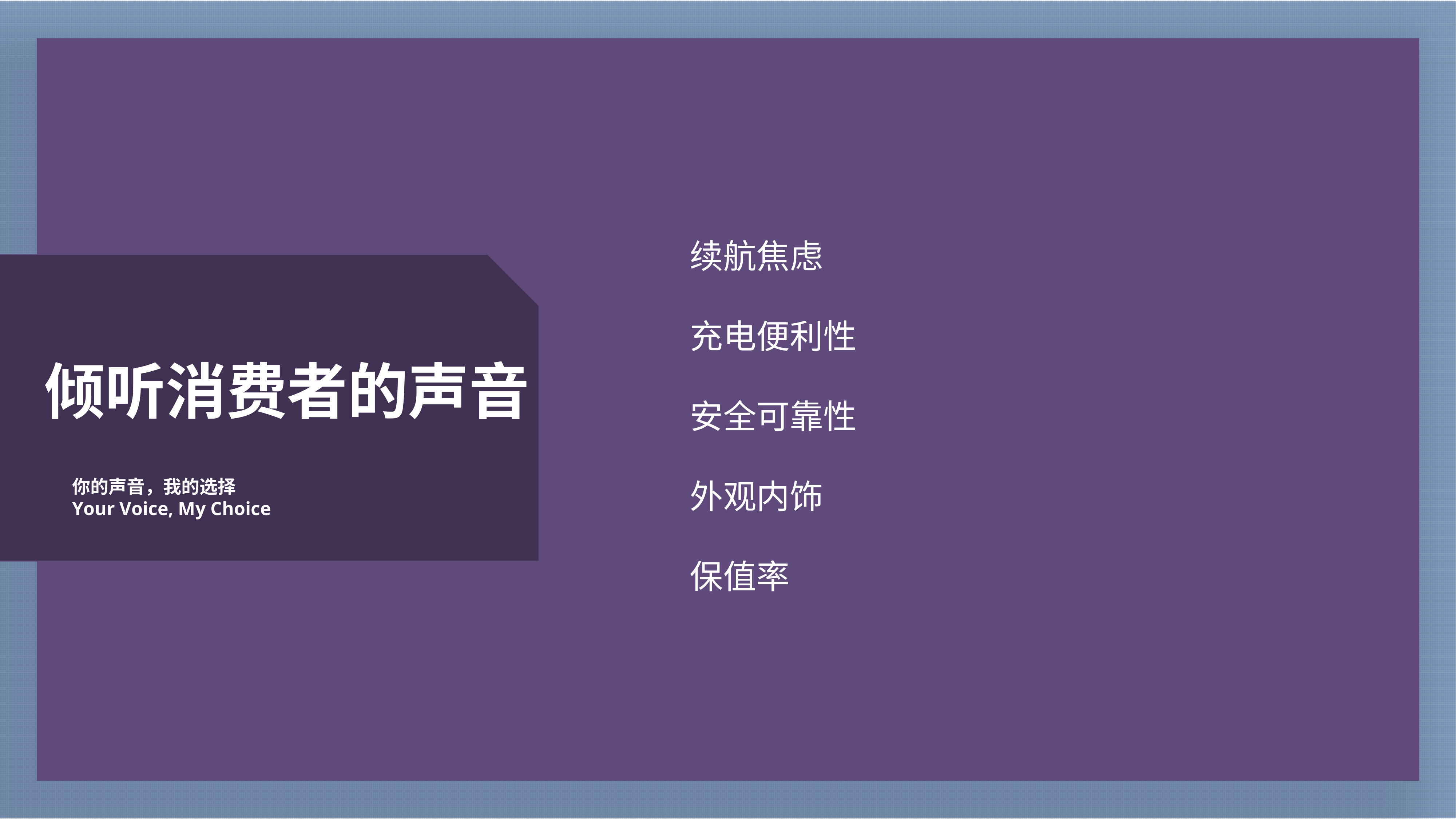

续航焦虑

充电便利性

安全可靠性

外观内饰

保值率

倾听消费者的声音
你的声音，我的选择
Your Voice, My Choice